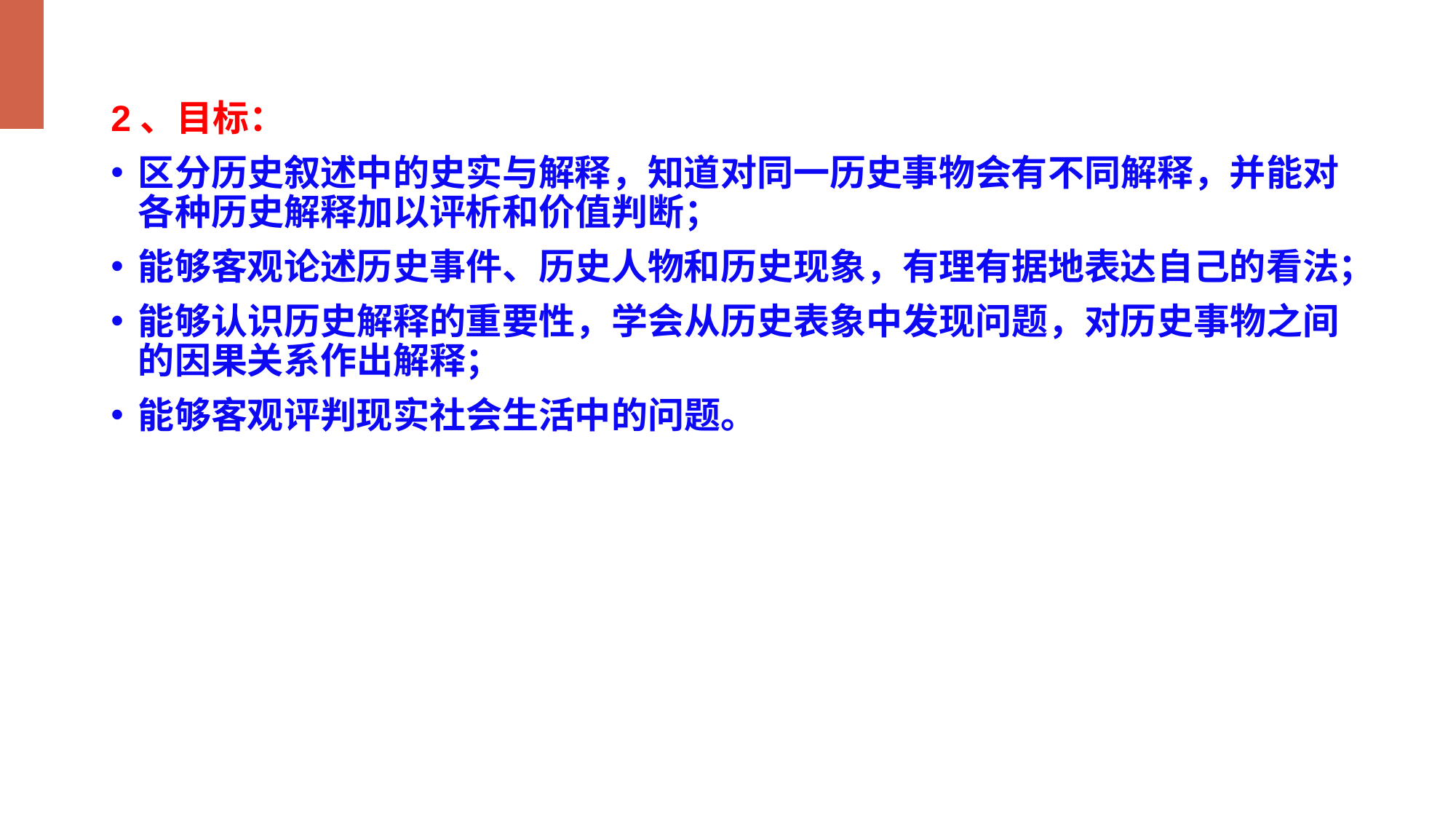

2、目标：
区分历史叙述中的史实与解释，知道对同一历史事物会有不同解释，并能对各种历史解释加以评析和价值判断；
能够客观论述历史事件、历史人物和历史现象，有理有据地表达自己的看法；
能够认识历史解释的重要性，学会从历史表象中发现问题，对历史事物之间的因果关系作出解释；
能够客观评判现实社会生活中的问题。